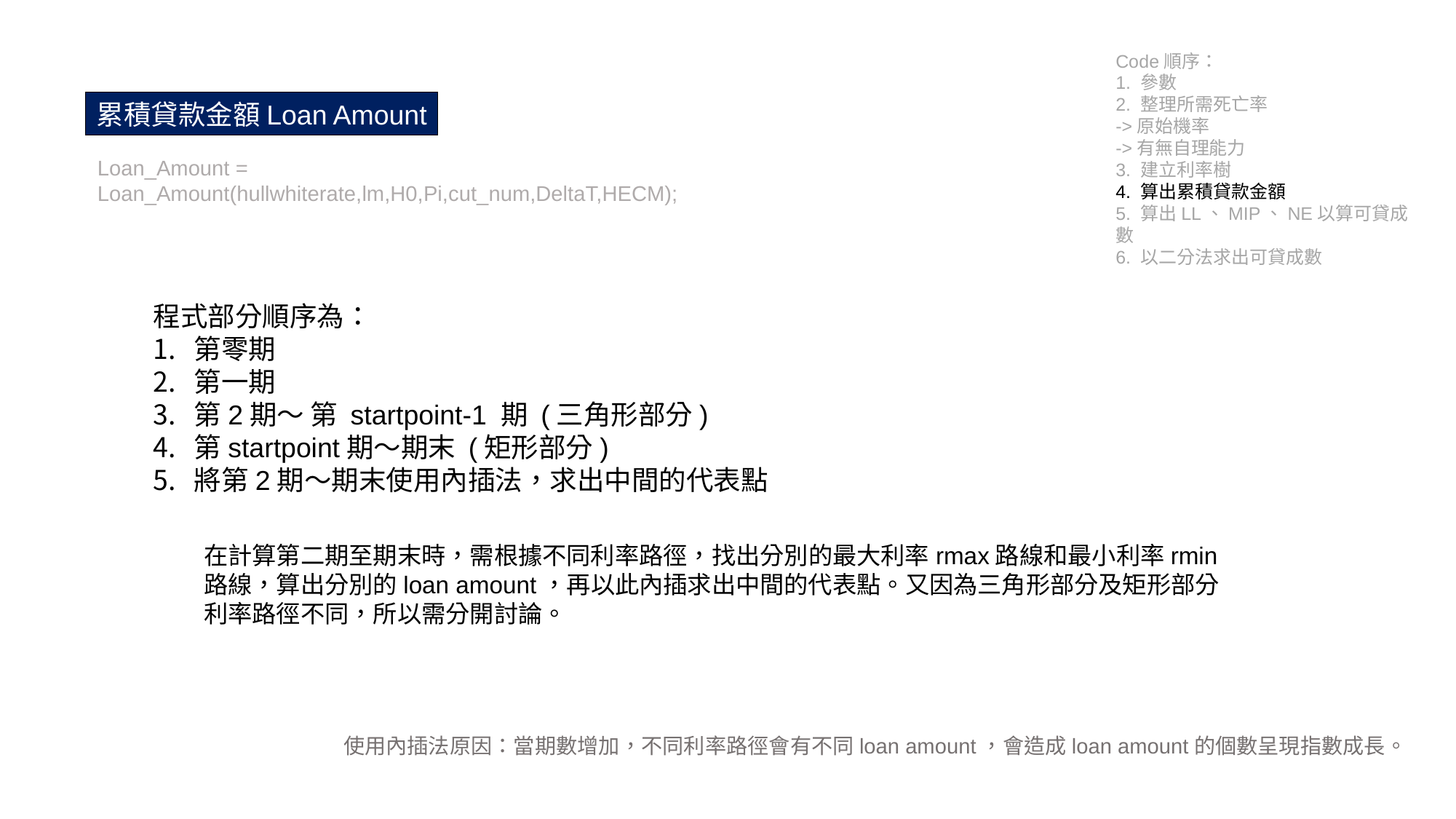

Code順序：
1. 參數
2. 整理所需死亡率
->原始機率
->有無自理能力
3. 建立利率樹
4. 算出累積貸款金額
5. 算出LL、MIP、NE以算可貸成數
6. 以二分法求出可貸成數
累積貸款金額Loan Amount
Loan_Amount = Loan_Amount(hullwhiterate,lm,H0,Pi,cut_num,DeltaT,HECM);
程式部分順序為：
第零期
第一期
第2期～ 第 startpoint-1 期 (三角形部分)
第startpoint期～期末 (矩形部分)
將第2期～期末使用內插法，求出中間的代表點
在計算第二期至期末時，需根據不同利率路徑，找出分別的最大利率rmax路線和最小利率rmin路線，算出分別的loan amount，再以此內插求出中間的代表點。又因為三角形部分及矩形部分利率路徑不同，所以需分開討論。
使用內插法原因：當期數增加，不同利率路徑會有不同loan amount，會造成loan amount的個數呈現指數成長。